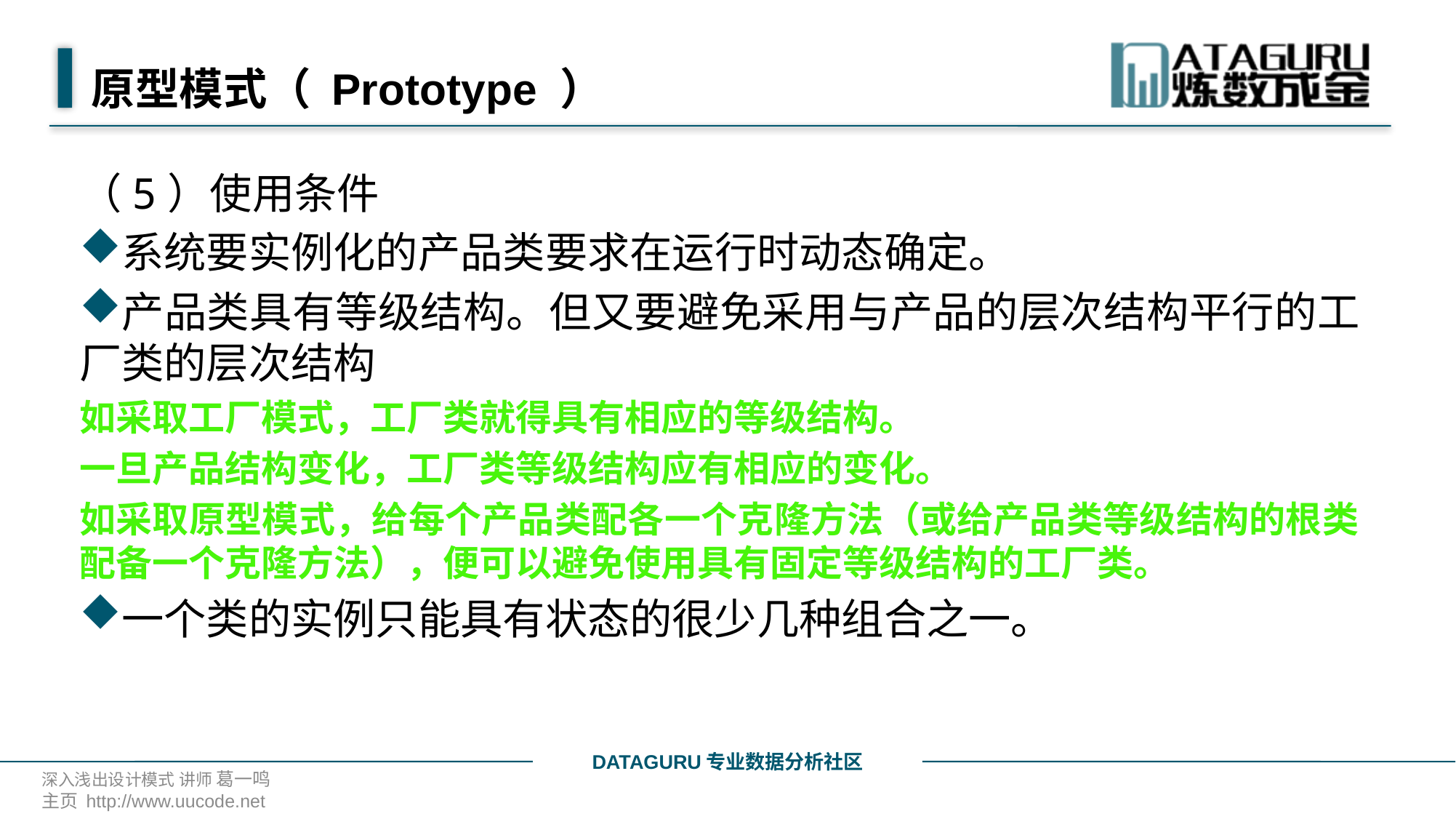

# 原型模式（ Prototype ）
（5）使用条件
系统要实例化的产品类要求在运行时动态确定。
产品类具有等级结构。但又要避免采用与产品的层次结构平行的工厂类的层次结构
如采取工厂模式，工厂类就得具有相应的等级结构。
一旦产品结构变化，工厂类等级结构应有相应的变化。
如采取原型模式，给每个产品类配各一个克隆方法（或给产品类等级结构的根类配备一个克隆方法），便可以避免使用具有固定等级结构的工厂类。
一个类的实例只能具有状态的很少几种组合之一。